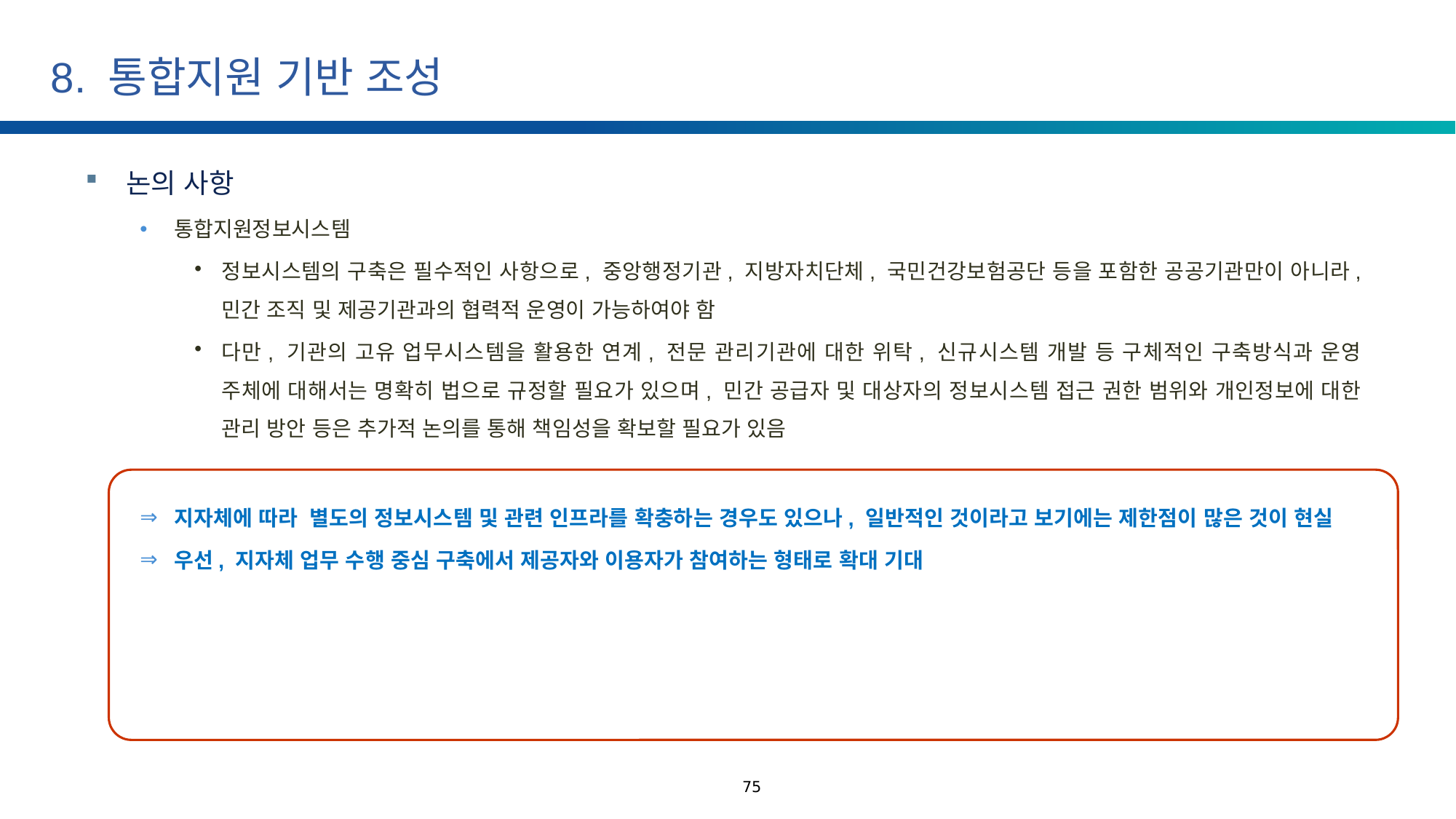

# 8. 통합지원 기반 조성
논의 사항
통합지원정보시스템
정보시스템의 구축은 필수적인 사항으로, 중앙행정기관, 지방자치단체, 국민건강보험공단 등을 포함한 공공기관만이 아니라, 민간 조직 및 제공기관과의 협력적 운영이 가능하여야 함
다만, 기관의 고유 업무시스템을 활용한 연계, 전문 관리기관에 대한 위탁, 신규시스템 개발 등 구체적인 구축방식과 운영 주체에 대해서는 명확히 법으로 규정할 필요가 있으며, 민간 공급자 및 대상자의 정보시스템 접근 권한 범위와 개인정보에 대한 관리 방안 등은 추가적 논의를 통해 책임성을 확보할 필요가 있음

지자체에 따라  별도의 정보시스템 및 관련 인프라를 확충하는 경우도 있으나, 일반적인 것이라고 보기에는 제한점이 많은 것이 현실
우선, 지자체 업무 수행 중심 구축에서 제공자와 이용자가 참여하는 형태로 확대 기대

75